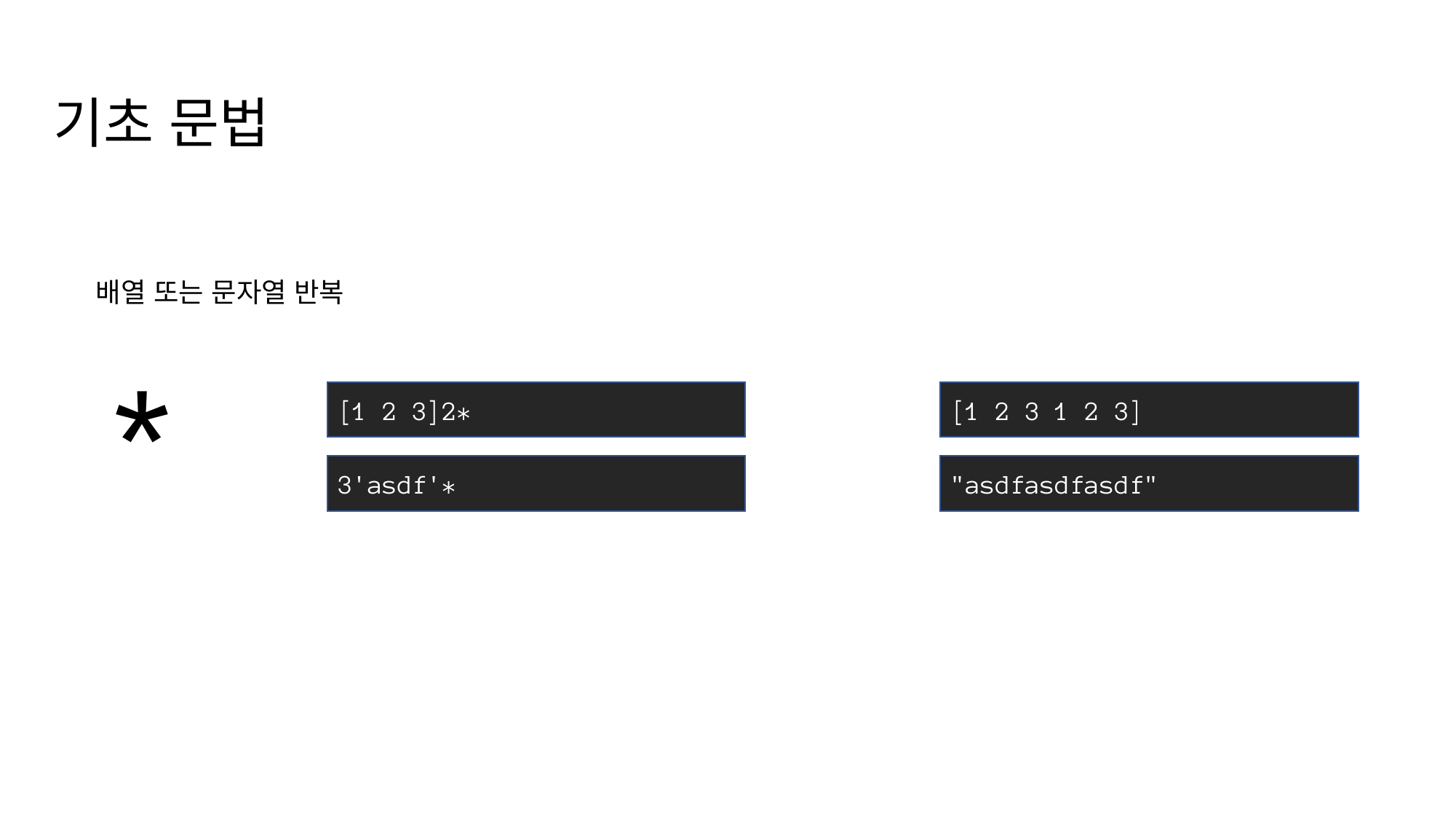

기초 문법
*
배열 또는 문자열 반복
[1 2 3]2*
[1 2 3 1 2 3]
3'asdf'*
"asdfasdfasdf"